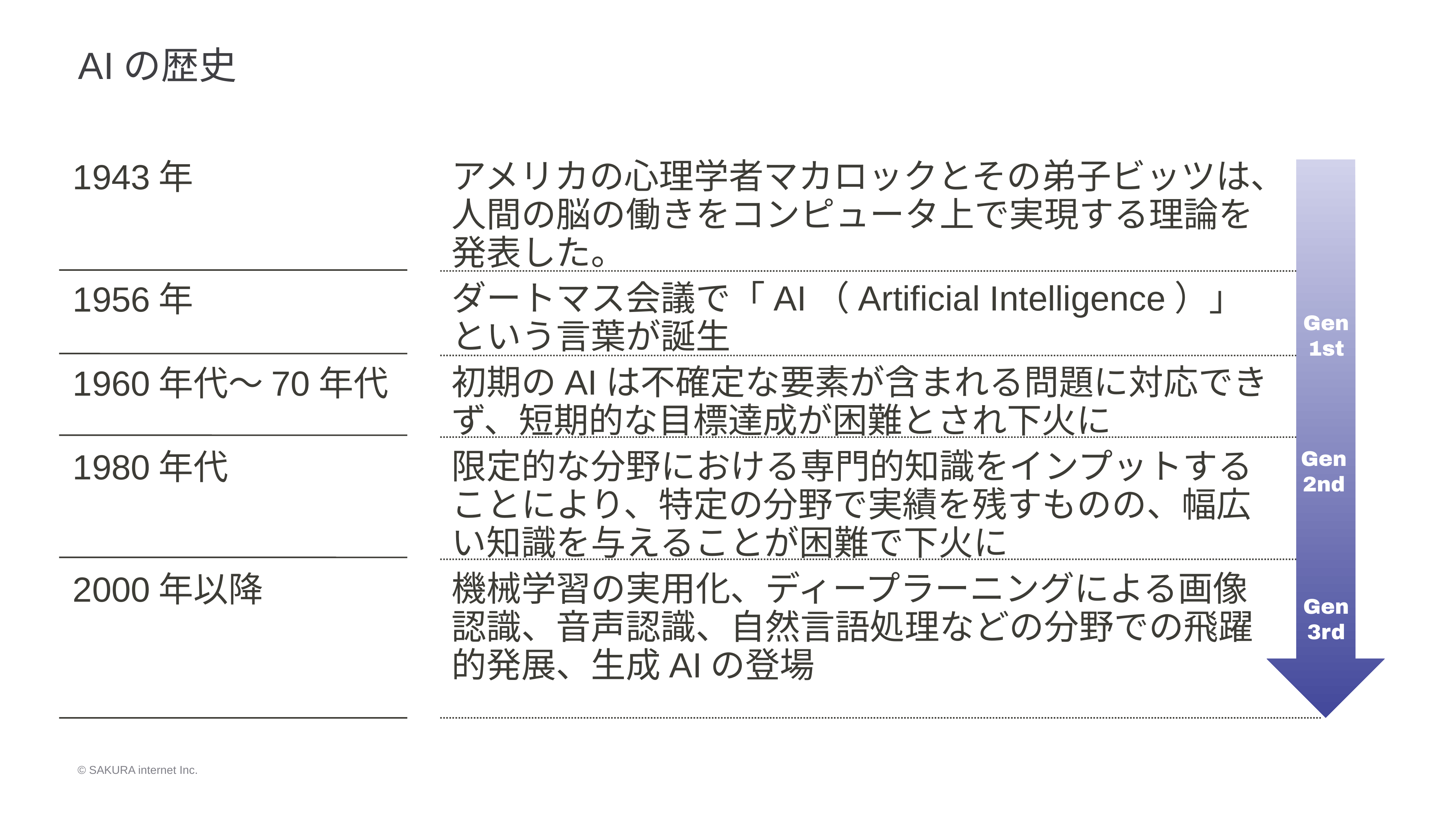

AIの歴史
アメリカの心理学者マカロックとその弟子ビッツは、人間の脳の働きをコンピュータ上で実現する理論を発表した。
ダートマス会議で「AI（Artificial Intelligence）」という言葉が誕生
初期のAIは不確定な要素が含まれる問題に対応できず、短期的な目標達成が困難とされ下火に
限定的な分野における専門的知識をインプットすることにより、特定の分野で実績を残すものの、幅広い知識を与えることが困難で下火に
機械学習の実用化、ディープラーニングによる画像認識、音声認識、自然言語処理などの分野での飛躍的発展、生成AIの登場
1943年

1956年

1960年代～70年代

1980年代

2000年以降

Gen
1st

Gen
2nd

Gen
3rd